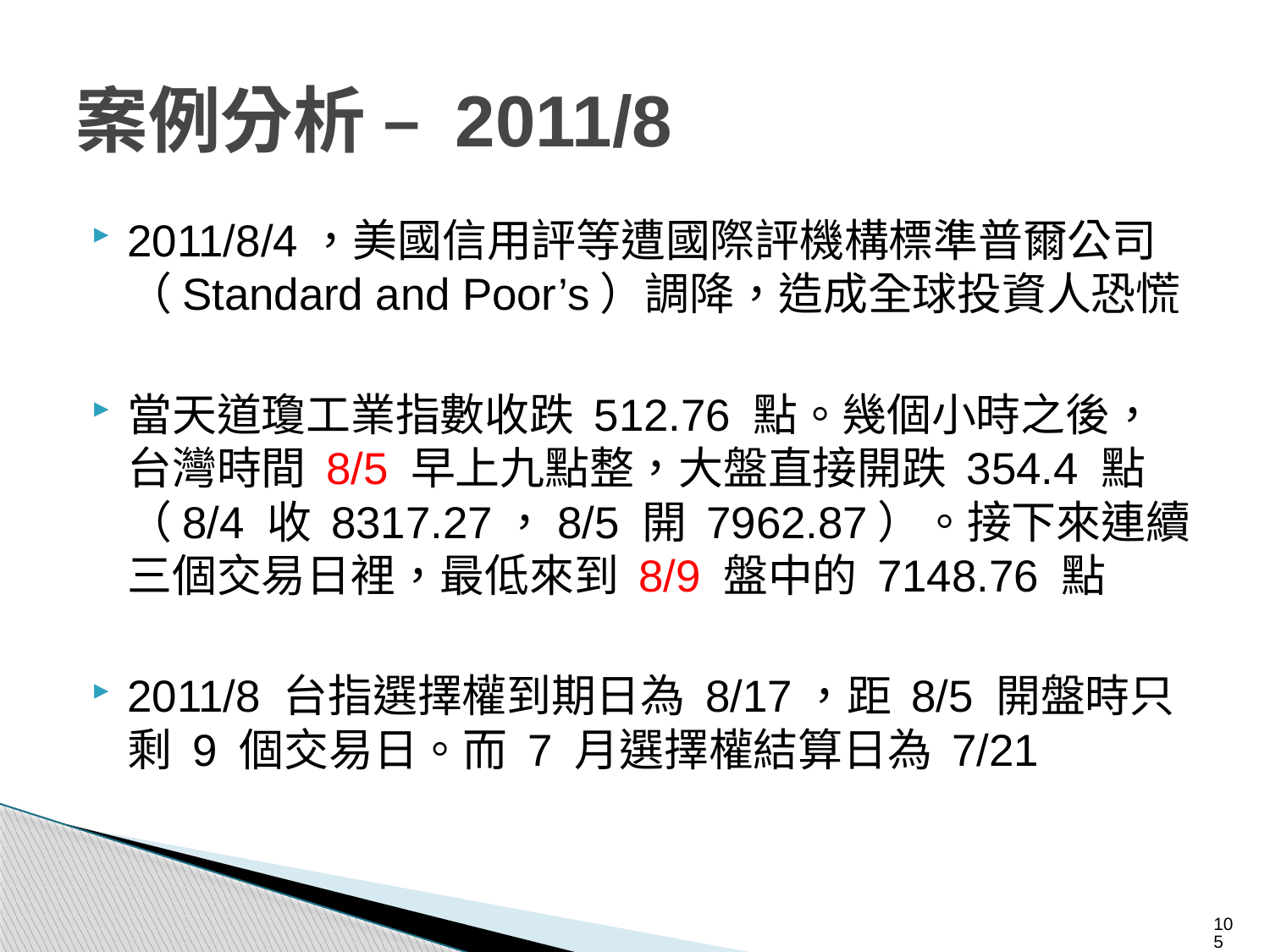

# 案例分析 – 2011/8
2011/8/4，美國信用評等遭國際評機構標準普爾公司（Standard and Poor’s）調降，造成全球投資人恐慌

當天道瓊工業指數收跌 512.76 點。幾個小時之後，台灣時間 8/5 早上九點整，大盤直接開跌 354.4 點（8/4 收 8317.27，8/5 開 7962.87）。接下來連續三個交易日裡，最低來到 8/9 盤中的 7148.76 點

2011/8 台指選擇權到期日為 8/17，距 8/5 開盤時只剩 9 個交易日。而 7 月選擇權結算日為 7/21
105